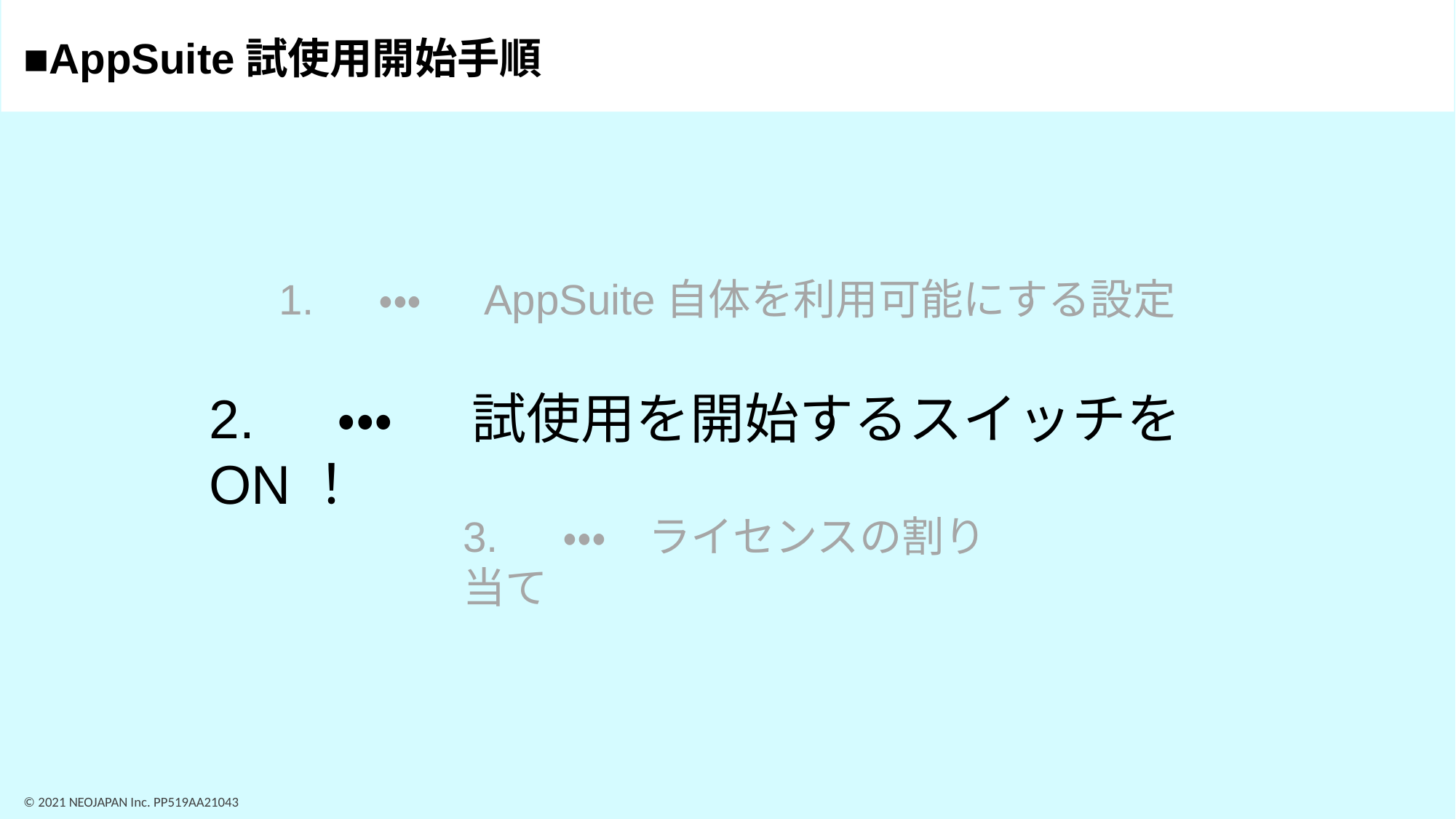

■AppSuite試使用開始手順
1. 　・・・　 AppSuite自体を利用可能にする設定
2. 　・・・　  試使用を開始するスイッチをON！
3. 　・・・　ライセンスの割り当て
© 2021 NEOJAPAN Inc. PP519AA21043